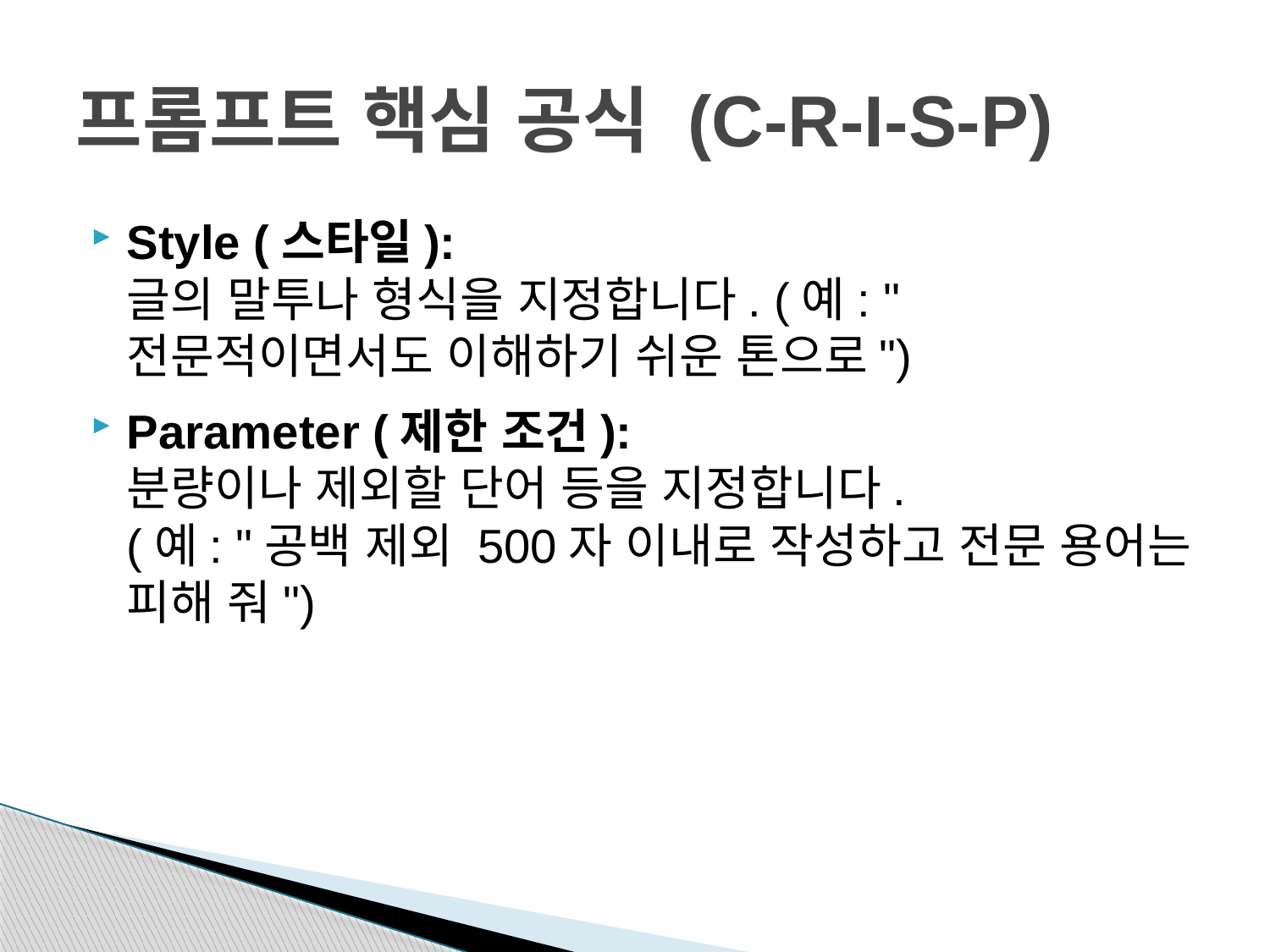

# 프롬프트 핵심 공식 (C-R-I-S-P)
Style (스타일):
글의 말투나 형식을 지정합니다. (예: "전문적이면서도 이해하기 쉬운 톤으로")
Parameter (제한 조건):
분량이나 제외할 단어 등을 지정합니다.
(예: "공백 제외 500자 이내로 작성하고 전문 용어는 피해 줘")